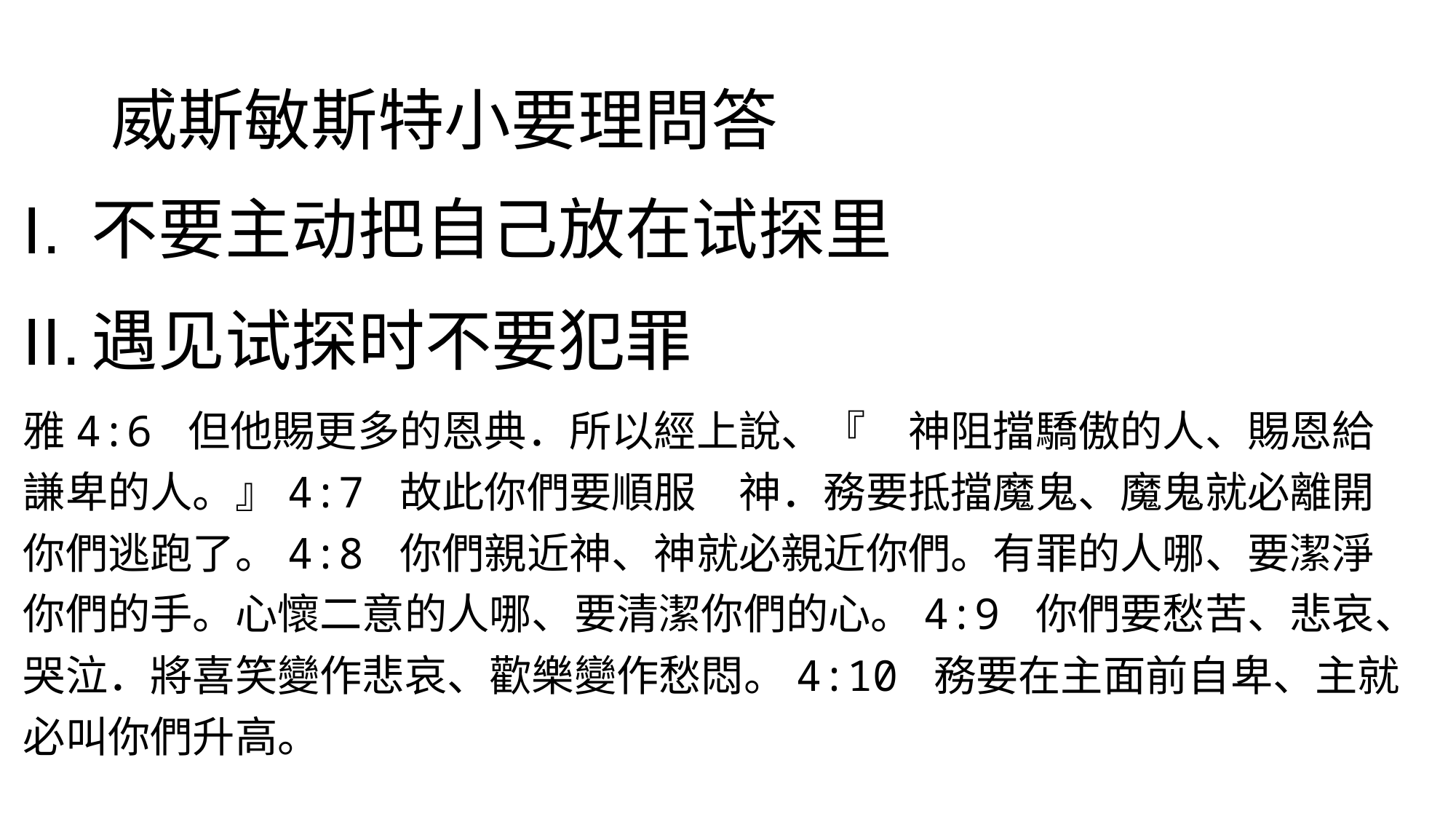

# 威斯敏斯特小要理問答
不要主动把自己放在试探里
遇见试探时不要犯罪
雅4:6 但他賜更多的恩典．所以經上說、『　神阻擋驕傲的人、賜恩給謙卑的人。』4:7 故此你們要順服　神．務要抵擋魔鬼、魔鬼就必離開你們逃跑了。4:8 你們親近神、神就必親近你們。有罪的人哪、要潔淨你們的手。心懷二意的人哪、要清潔你們的心。4:9 你們要愁苦、悲哀、哭泣．將喜笑變作悲哀、歡樂變作愁悶。4:10 務要在主面前自卑、主就必叫你們升高。